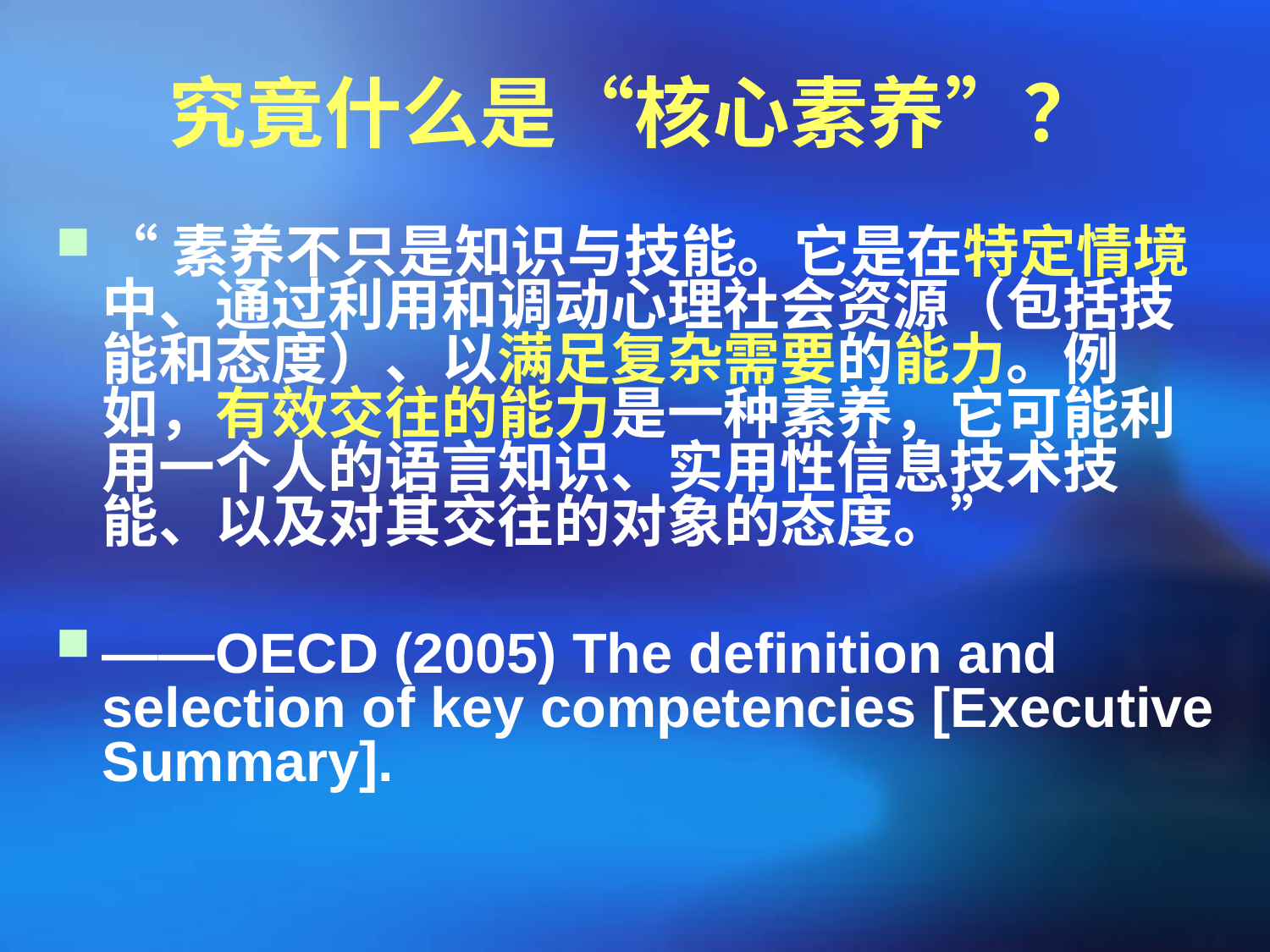

# 究竟什么是“核心素养”？
“素养不只是知识与技能。它是在特定情境中、通过利用和调动心理社会资源（包括技能和态度）、以满足复杂需要的能力。例如，有效交往的能力是一种素养，它可能利用一个人的语言知识、实用性信息技术技能、以及对其交往的对象的态度。”

——OECD (2005) The definition and selection of key competencies [Executive Summary].